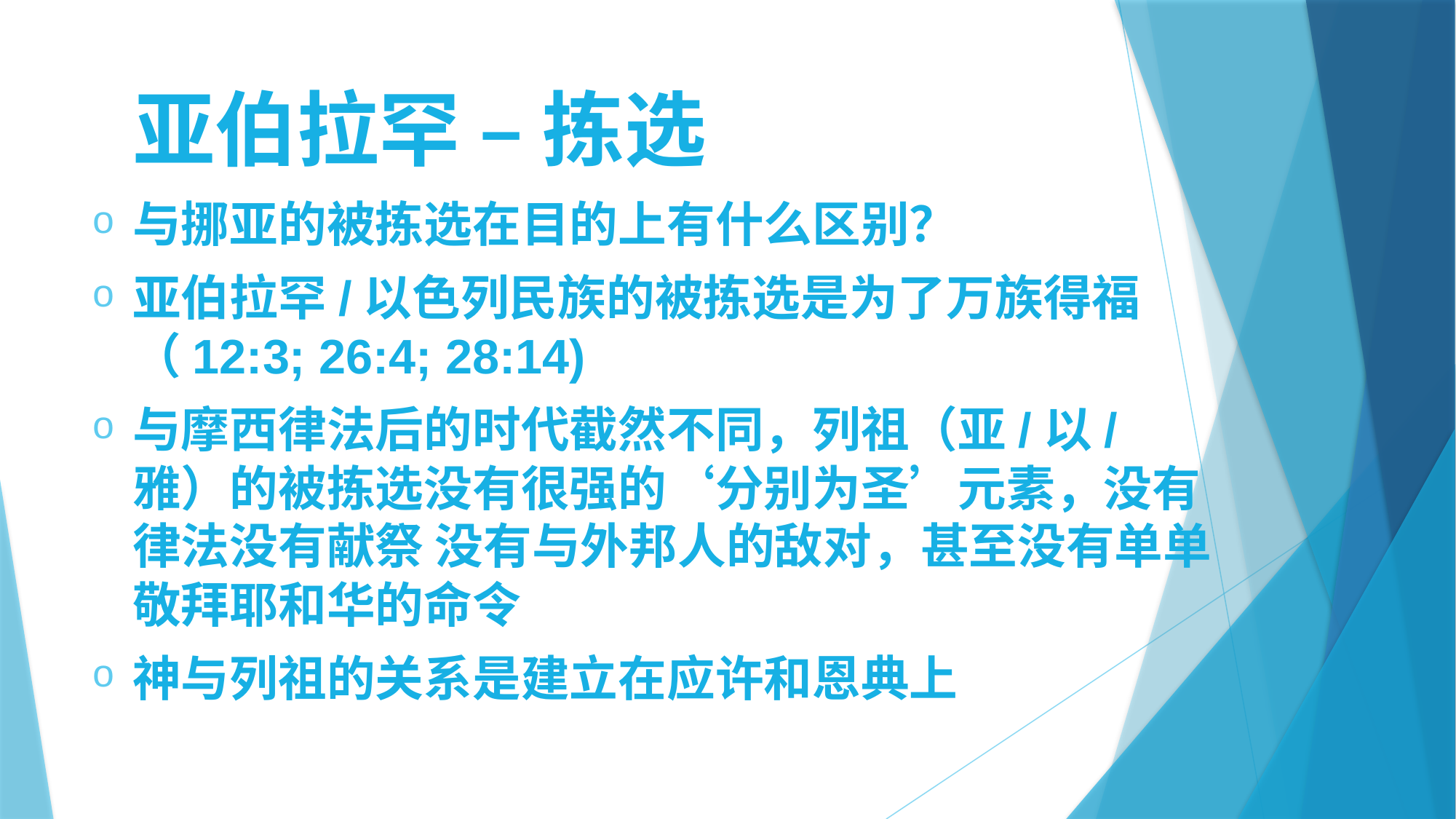

# 亚伯拉罕 – 拣选
与挪亚的被拣选在目的上有什么区别？
亚伯拉罕/以色列民族的被拣选是为了万族得福 （12:3; 26:4; 28:14)
与摩西律法后的时代截然不同，列祖（亚/以/雅）的被拣选没有很强的‘分别为圣’元素，没有律法没有献祭 没有与外邦人的敌对，甚至没有单单敬拜耶和华的命令
神与列祖的关系是建立在应许和恩典上